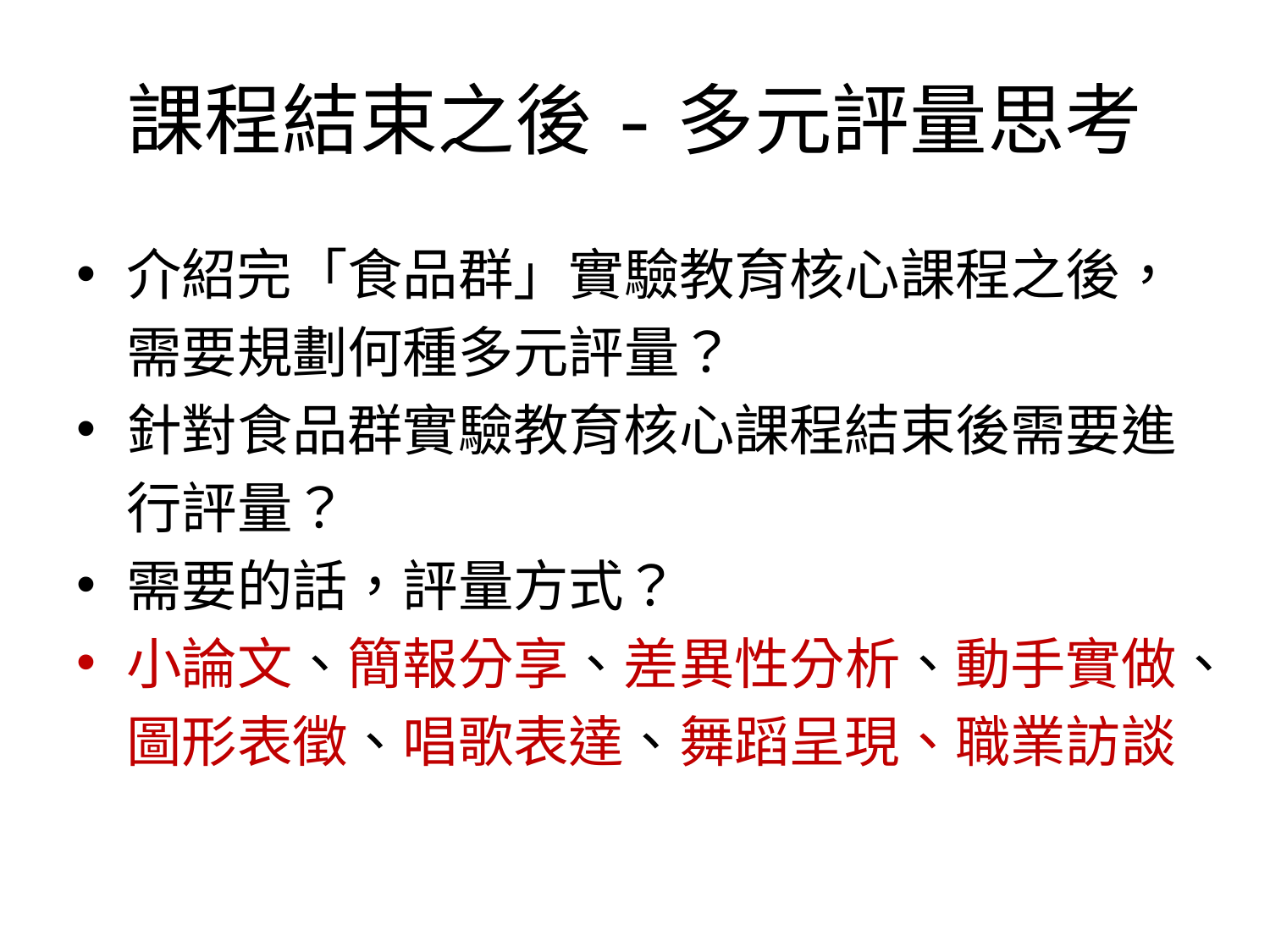

# 課程結束之後-多元評量思考
介紹完「食品群」實驗教育核心課程之後，需要規劃何種多元評量？
針對食品群實驗教育核心課程結束後需要進行評量？
需要的話，評量方式？
小論文、簡報分享、差異性分析、動手實做、圖形表徵、唱歌表達、舞蹈呈現、職業訪談